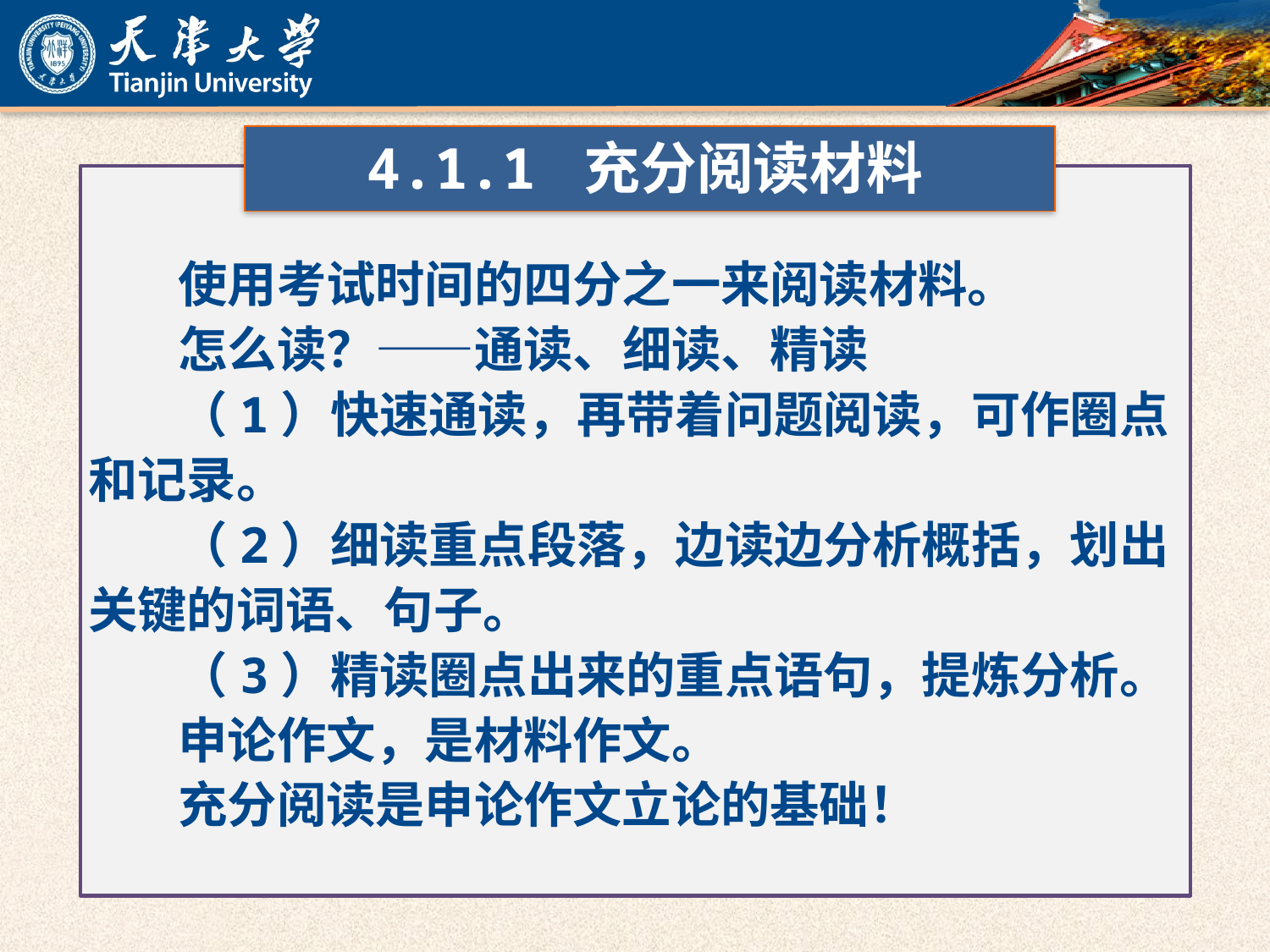

4.1.1 充分阅读材料

使用考试时间的四分之一来阅读材料。
怎么读？——通读、细读、精读
（1）快速通读，再带着问题阅读，可作圈点和记录。
（2）细读重点段落，边读边分析概括，划出关键的词语、句子。
（3）精读圈点出来的重点语句，提炼分析。
申论作文，是材料作文。
充分阅读是申论作文立论的基础！